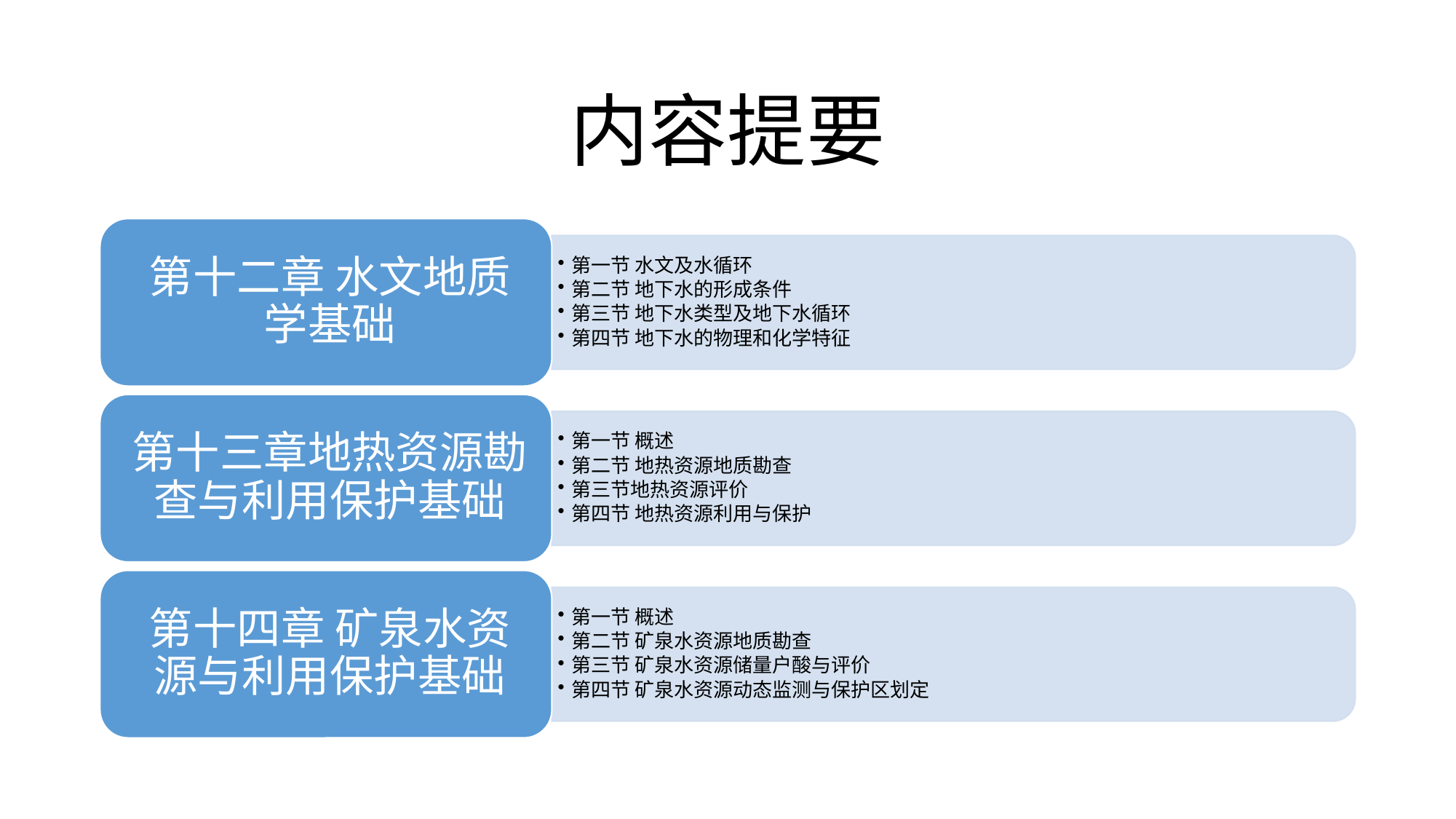

# 内容提要
第一节 水文及水循环
第二节 地下水的形成条件
第三节 地下水类型及地下水循环
第四节 地下水的物理和化学特征
第十二章 水文地质学基础
第一节 概述
第二节 地热资源地质勘查
第三节地热资源评价
第四节 地热资源利用与保护
第十三章地热资源勘查与利用保护基础
第一节 概述
第二节 矿泉水资源地质勘查
第三节 矿泉水资源储量户酸与评价
第四节 矿泉水资源动态监测与保护区划定
第十四章 矿泉水资源与利用保护基础